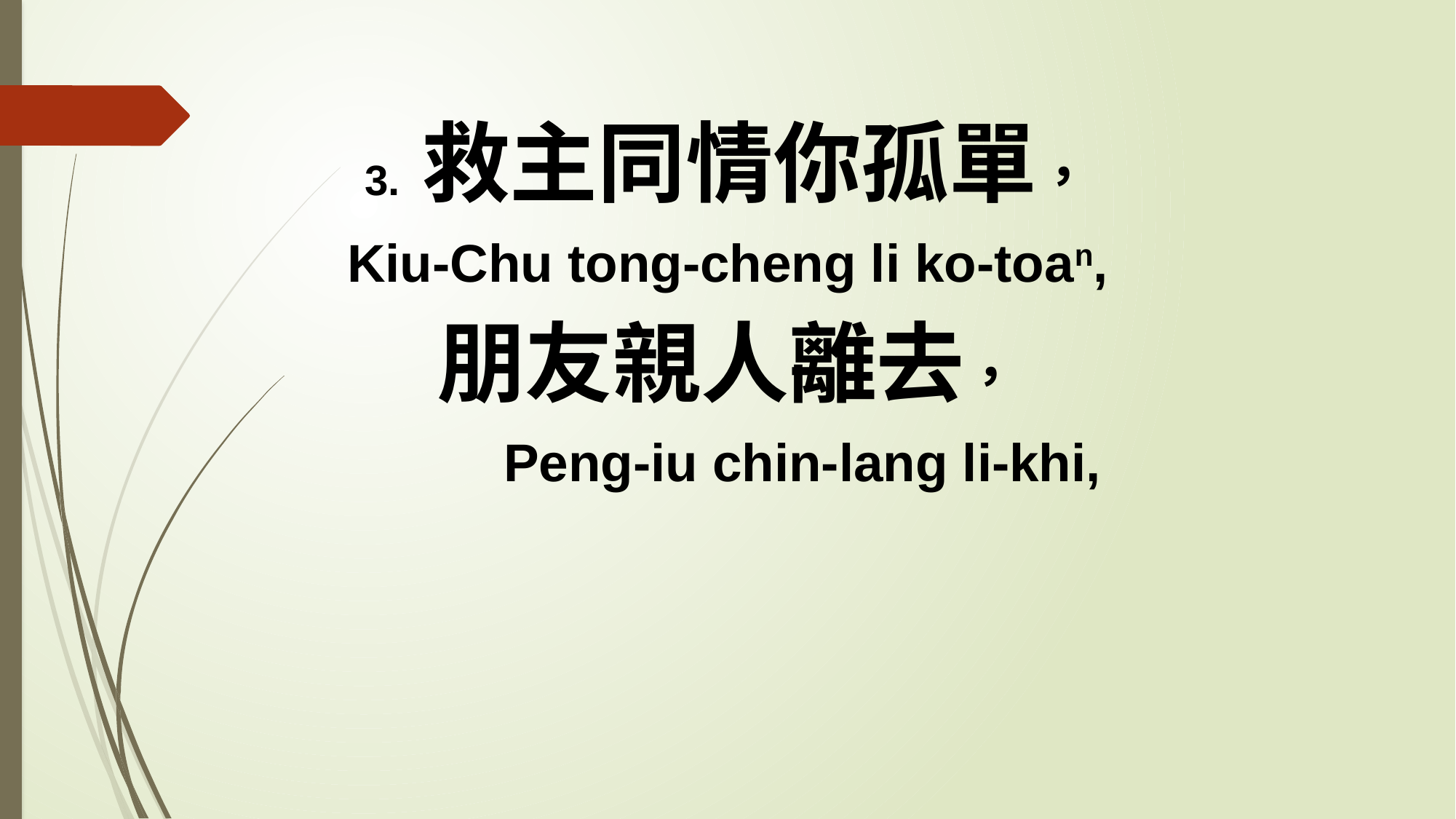

3. 救主同情你孤單，
Kiu-Chu tong-cheng li ko-toan,
朋友親人離去，
                         Peng-iu chin-lang li-khi,